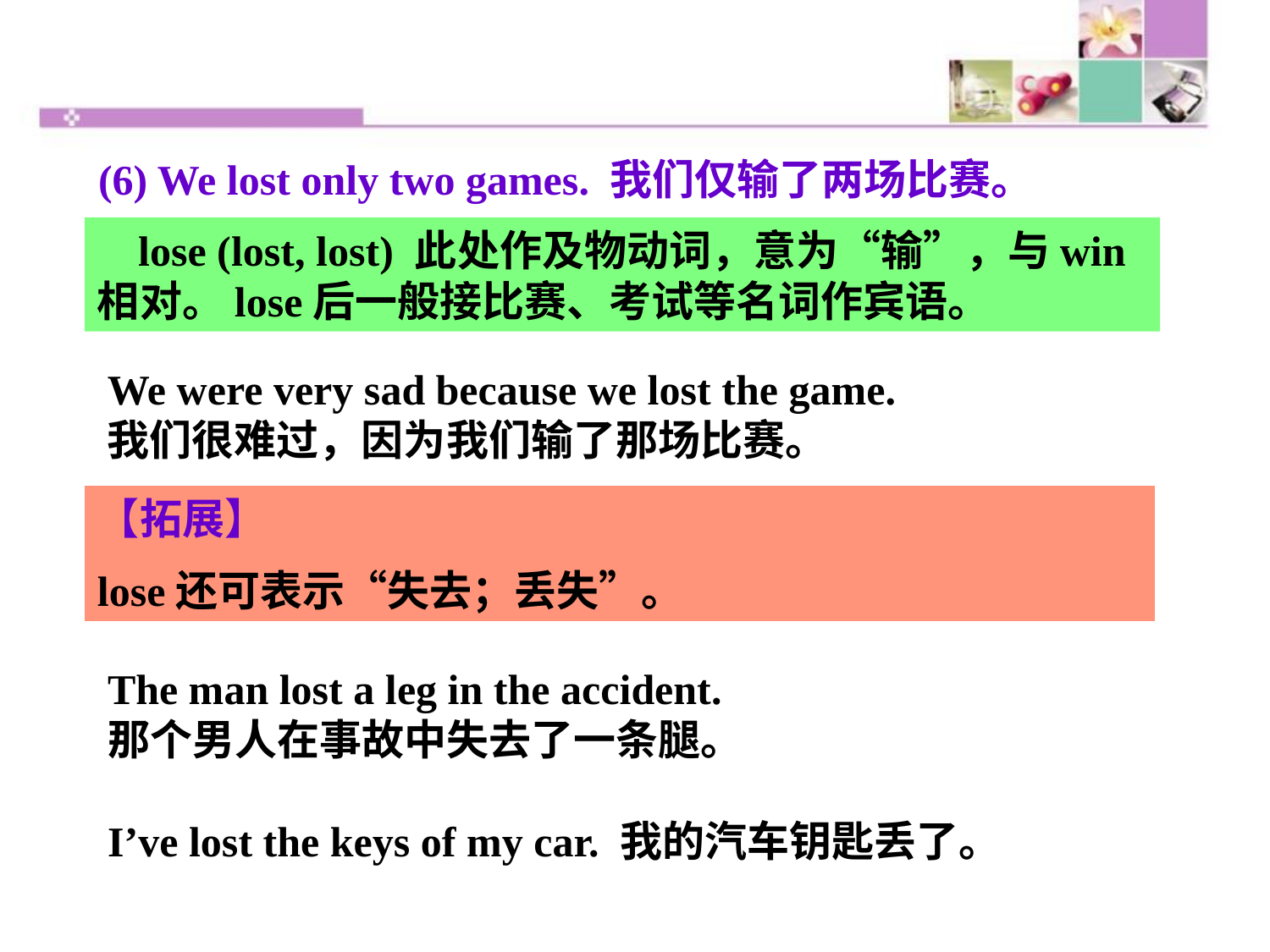

(6) We lost only two games. 我们仅输了两场比赛。
lose (lost, lost) 此处作及物动词，意为“输”，与win相对。lose后一般接比赛、考试等名词作宾语。
We were very sad because we lost the game.
我们很难过，因为我们输了那场比赛。
【拓展】
lose还可表示“失去；丢失”。
The man lost a leg in the accident.
那个男人在事故中失去了一条腿。

I’ve lost the keys of my car. 我的汽车钥匙丢了。